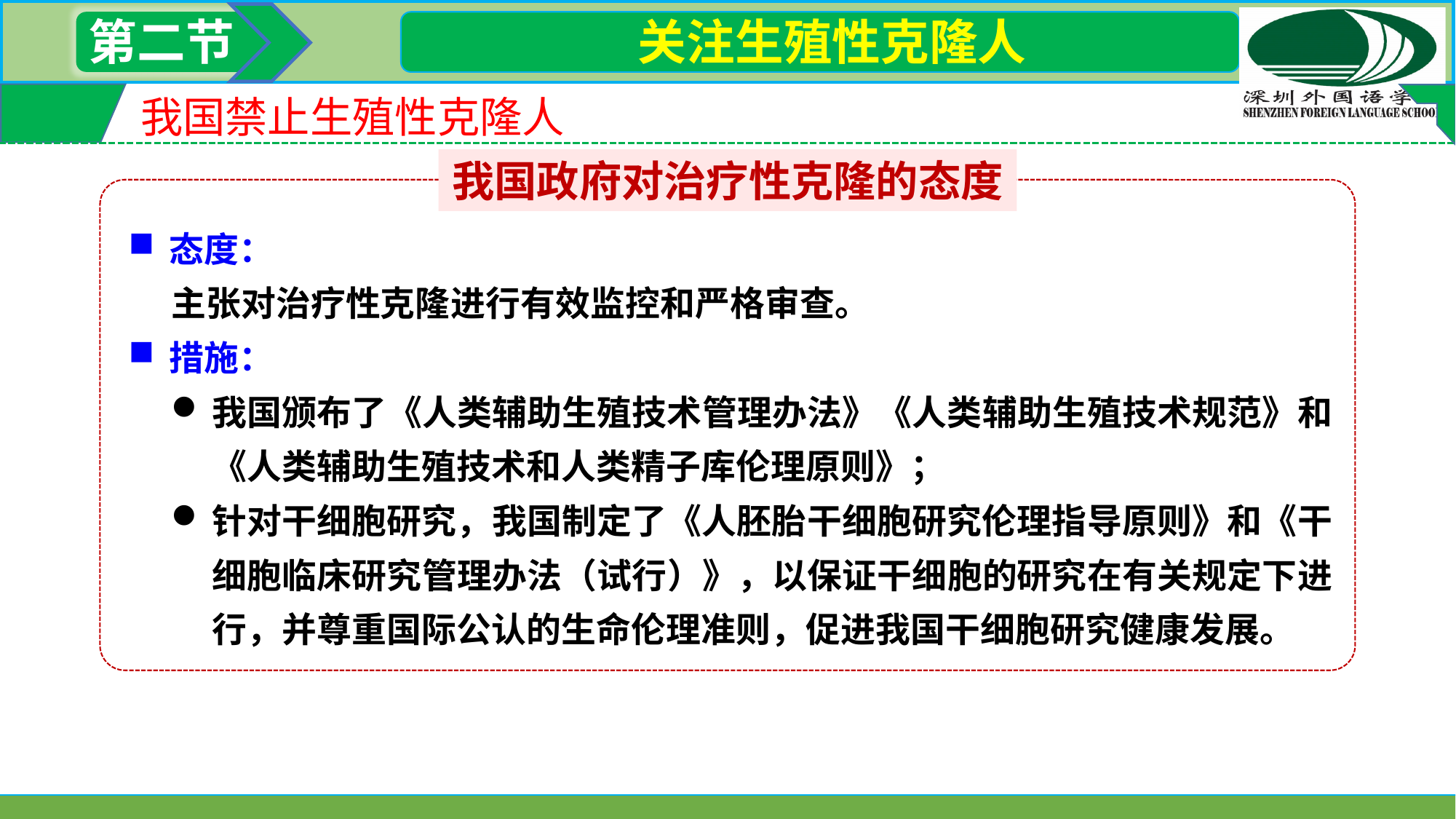

第二节
     关注生殖性克隆人

我国禁止生殖性克隆人

我国政府对治疗性克隆的态度

态度：
主张对治疗性克隆进行有效监控和严格审查。
措施：
我国颁布了《人类辅助生殖技术管理办法》《人类辅助生殖技术规范》和《人类辅助生殖技术和人类精子库伦理原则》；
针对干细胞研究，我国制定了《人胚胎干细胞研究伦理指导原则》和《干细胞临床研究管理办法（试行）》，以保证干细胞的研究在有关规定下进行，并尊重国际公认的生命伦理准则，促进我国干细胞研究健康发展。